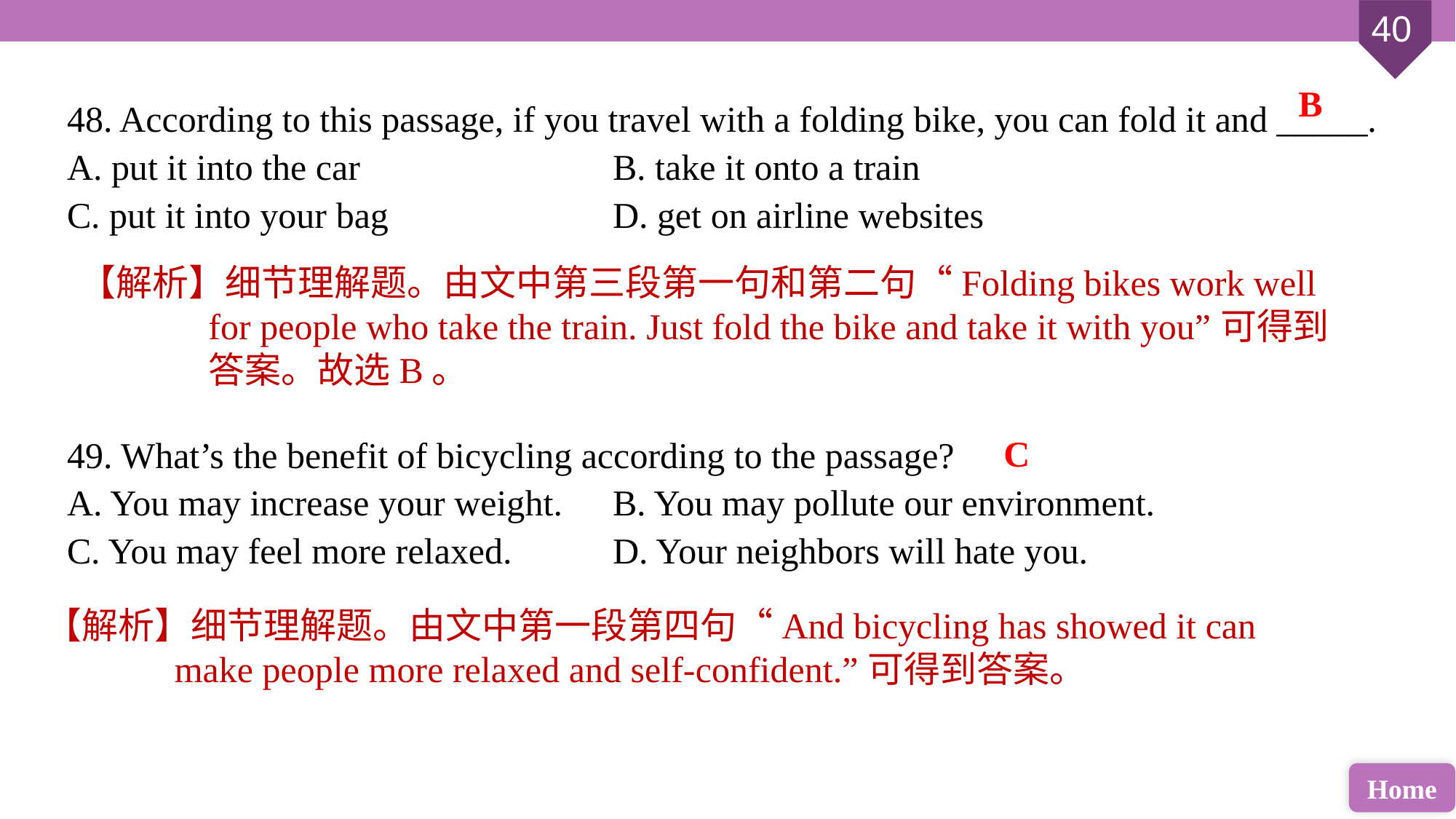

B
48. According to this passage, if you travel with a folding bike, you can fold it and _____.
A. put it into the car 			B. take it onto a train
C. put it into your bag 		D. get on airline websites

49. What’s the benefit of bicycling according to the passage?
A. You may increase your weight. 	B. You may pollute our environment.
C. You may feel more relaxed. 	D. Your neighbors will hate you.
【解析】细节理解题。由文中第三段第一句和第二句“Folding bikes work well for people who take the train. Just fold the bike and take it with you”可得到答案。故选B。
C
【解析】细节理解题。由文中第一段第四句“And bicycling has showed it can make people more relaxed and self-confident.”可得到答案。